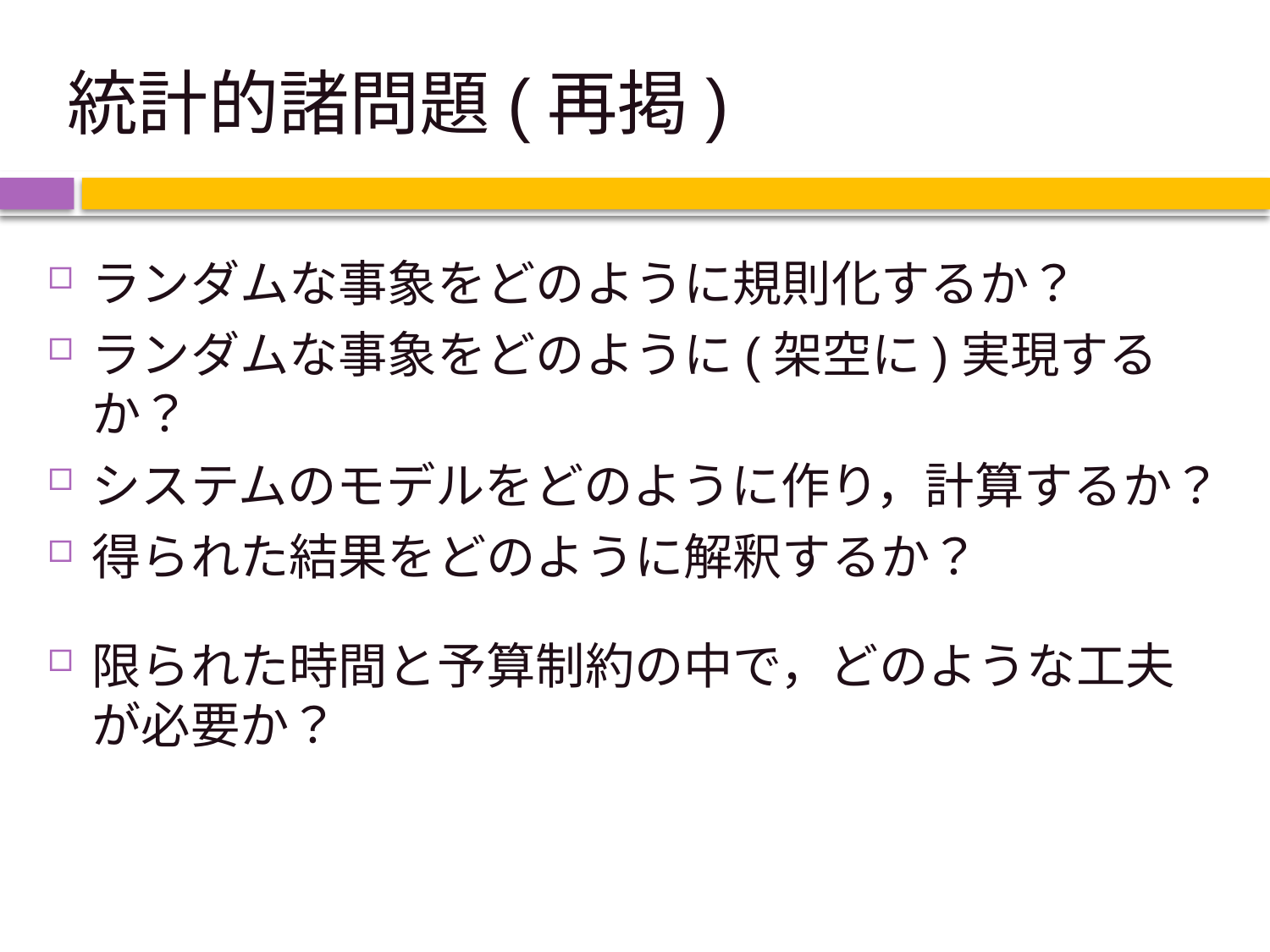

# 統計的諸問題(再掲)
ランダムな事象をどのように規則化するか？
ランダムな事象をどのように(架空に)実現するか？
システムのモデルをどのように作り，計算するか？
得られた結果をどのように解釈するか？

限られた時間と予算制約の中で，どのような工夫が必要か？